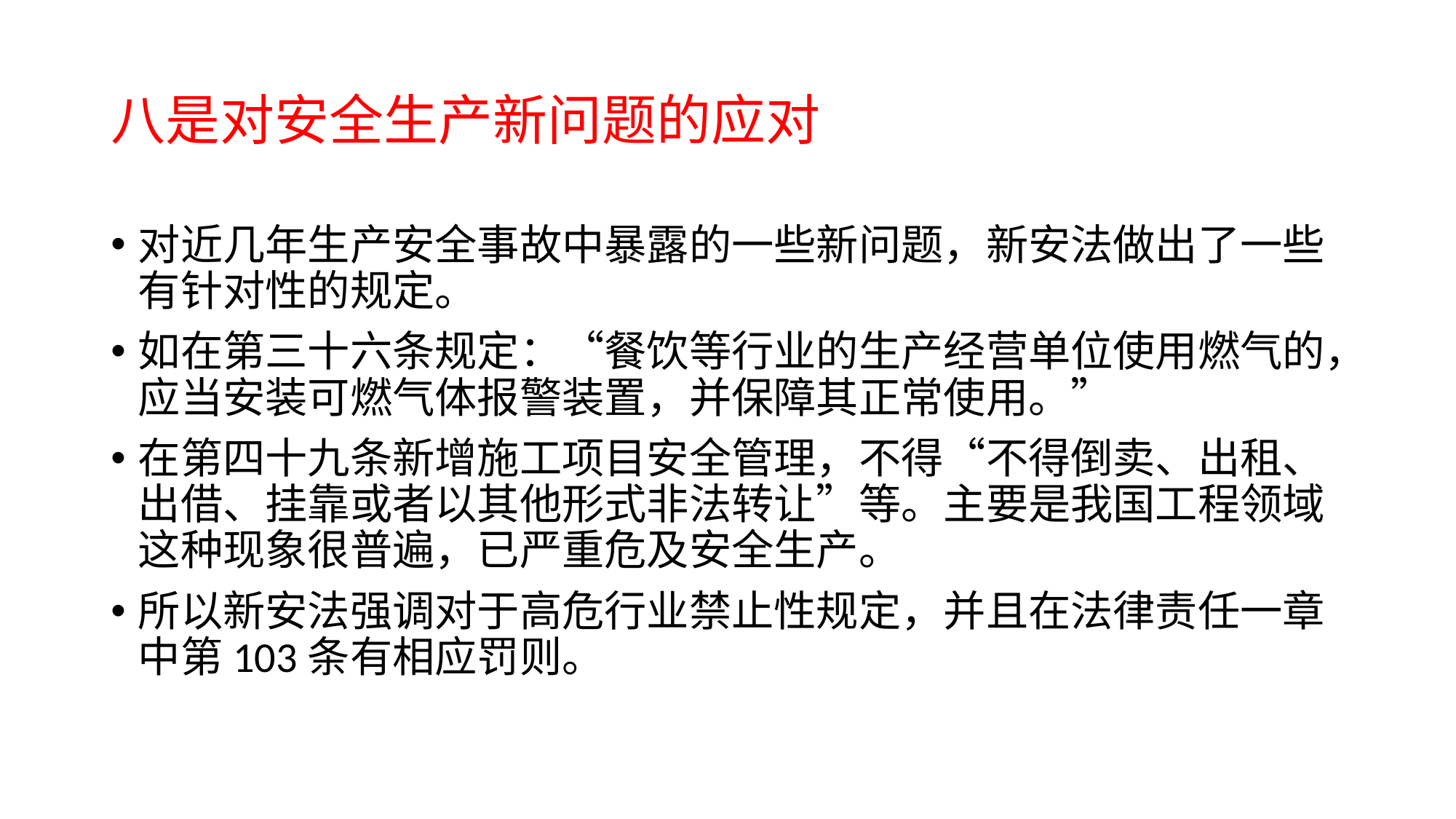

# 八是对安全生产新问题的应对
对近几年生产安全事故中暴露的一些新问题，新安法做出了一些有针对性的规定。
如在第三十六条规定：“餐饮等行业的生产经营单位使用燃气的，应当安装可燃气体报警装置，并保障其正常使用。”
在第四十九条新增施工项目安全管理，不得“不得倒卖、出租、出借、挂靠或者以其他形式非法转让”等。主要是我国工程领域这种现象很普遍，已严重危及安全生产。
所以新安法强调对于高危行业禁止性规定，并且在法律责任一章中第103条有相应罚则。
124